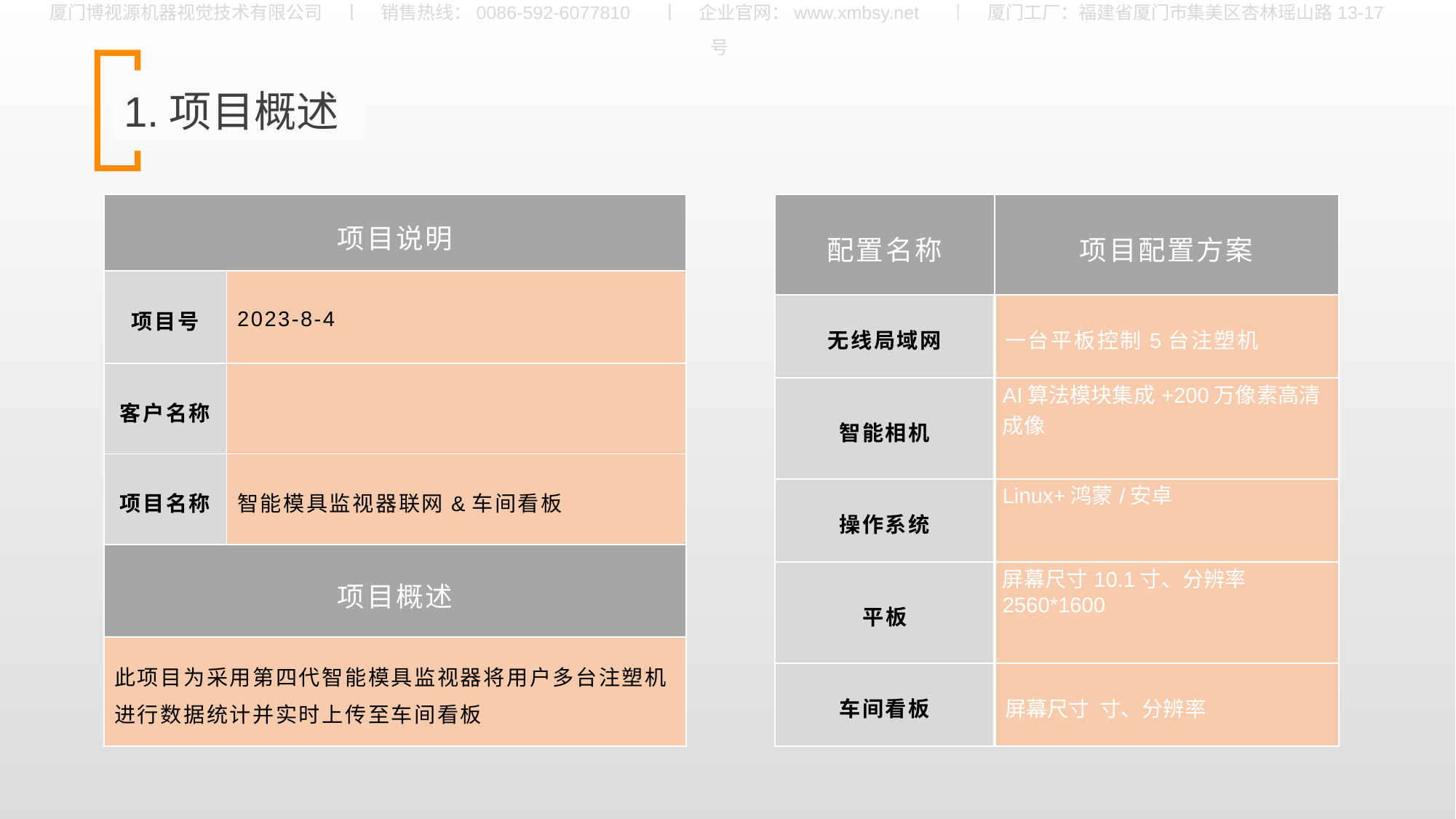

1.项目概述
| 项目说明 |  |
| --- | --- |
| 项目号 | 2023-8-4 |
| 客户名称 |  |
| 项目名称 | 智能模具监视器联网&车间看板 |
| 项目概述 |  |
| 此项目为采用第四代智能模具监视器将用户多台注塑机进行数据统计并实时上传至车间看板 |  |
| 配置名称 | 项目配置方案 |
| --- | --- |
| 无线局域网 | 一台平板控制5台注塑机 |
| 智能相机 | AI算法模块集成+200万像素高清成像 |
| 操作系统 | Linux+鸿蒙/安卓 |
| 平板 | 屏幕尺寸10.1寸、分辨率2560\*1600 |
| 车间看板 | 屏幕尺寸 寸、分辨率 |